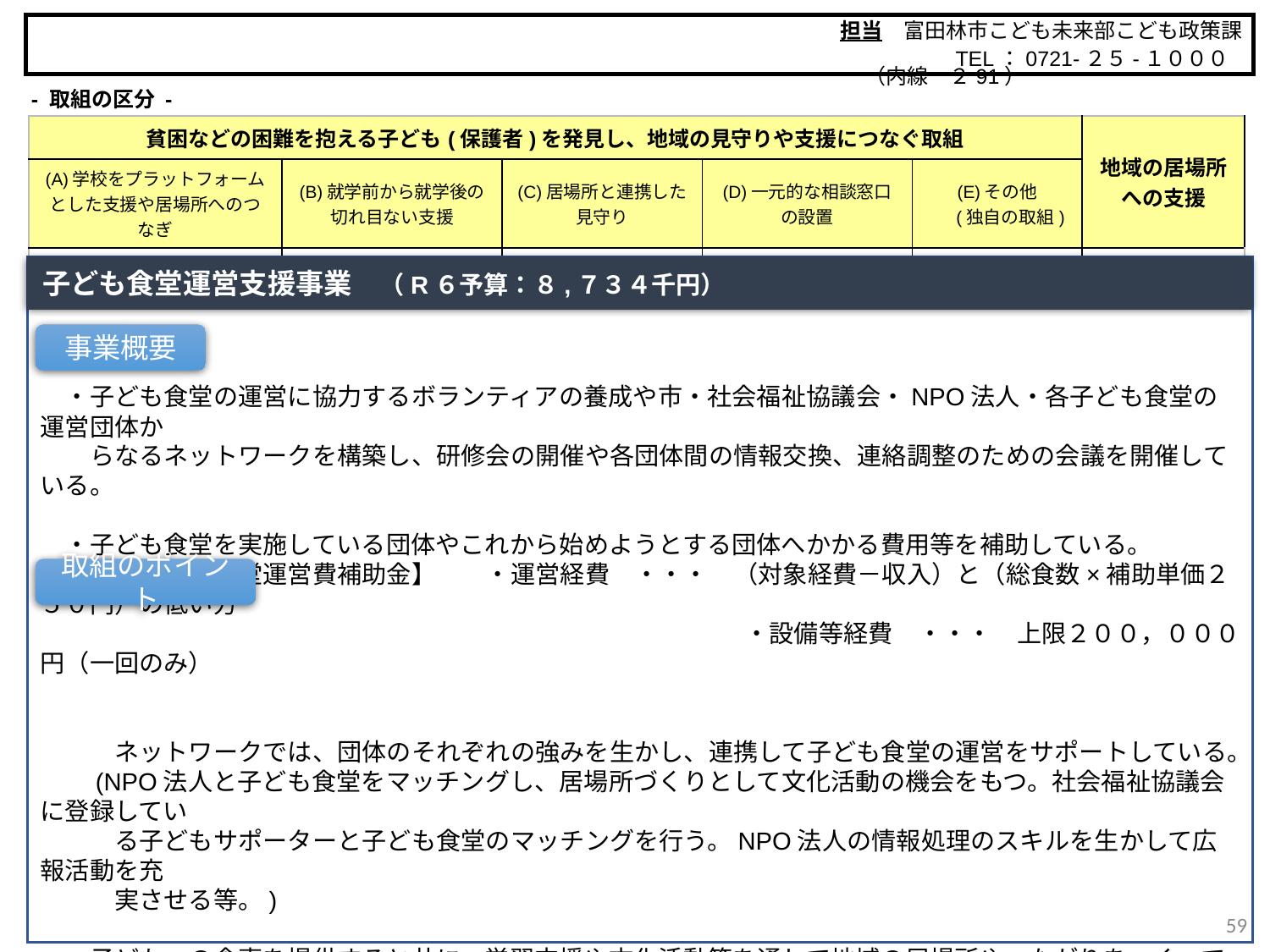

担当　富田林市こども未来部こども政策課
　　　　　 TEL：0721-２５-１０００（内線　２91）

富田林市
- 取組の区分 -
| 貧困などの困難を抱える子ども(保護者)を発見し、地域の見守りや支援につなぐ取組 |  |  |  |  | 地域の居場所 への支援 |
| --- | --- | --- | --- | --- | --- |
| (A)学校をプラットフォームとした支援や居場所へのつなぎ | (B)就学前から就学後の 切れ目ない支援 | (C)居場所と連携した 見守り | (D)一元的な相談窓口 の設置 | (E)その他 　 (独自の取組) |  |
|  |  | 〇 |  |  | 〇 |

　・子ども食堂の運営に協力するボランティアの養成や市・社会福祉協議会・NPO法人・各子ども食堂の運営団体か
　　らなるネットワークを構築し、研修会の開催や各団体間の情報交換、連絡調整のための会議を開催している。

　・子ども食堂を実施している団体やこれから始めようとする団体へかかる費用等を補助している。
　　　【子ども食堂運営費補助金】　　・運営経費　・・・　（対象経費－収入）と（総食数×補助単価２５０円）の低い方
　　　　　　　　　　　　　　　　　　　　　　　　　　 　　 ・設備等経費　・・・　上限２００，０００円（一回のみ）

　　　ネットワークでは、団体のそれぞれの強みを生かし、連携して子ども食堂の運営をサポートしている。
　　(NPO法人と子ども食堂をマッチングし、居場所づくりとして文化活動の機会をもつ。社会福祉協議会に登録してい
　　　る子どもサポーターと子ども食堂のマッチングを行う。NPO法人の情報処理のスキルを生かして広報活動を充
　　　実させる等。)

　・子どもへの食事を提供すると共に、学習支援や文化活動等を通して地域の居場所やつながりをつくっている。子ども
　　食堂のスタッフが子どもとの関わりの中で得た気づきや課題意識を教育・福祉施策につないでいる。また、ボランティ
　　アの方に対して研修を行うことで子どもの見守りや必要な支援につなげていく意識を育てている。
　　　【特徴的な居場所の取組】
　・ある子ども食堂では、毎回小学校の先生が参加し、スタッフと共に担当の子どもをきめて、学習支援・遊びに関わる
　　ことで、学校と地域と子ども食堂が協働で気になる子どもの居場所づくりを進めている。

子ども食堂運営支援事業　（R６予算：８,７３４千円）
事業概要
取組のポイント
59